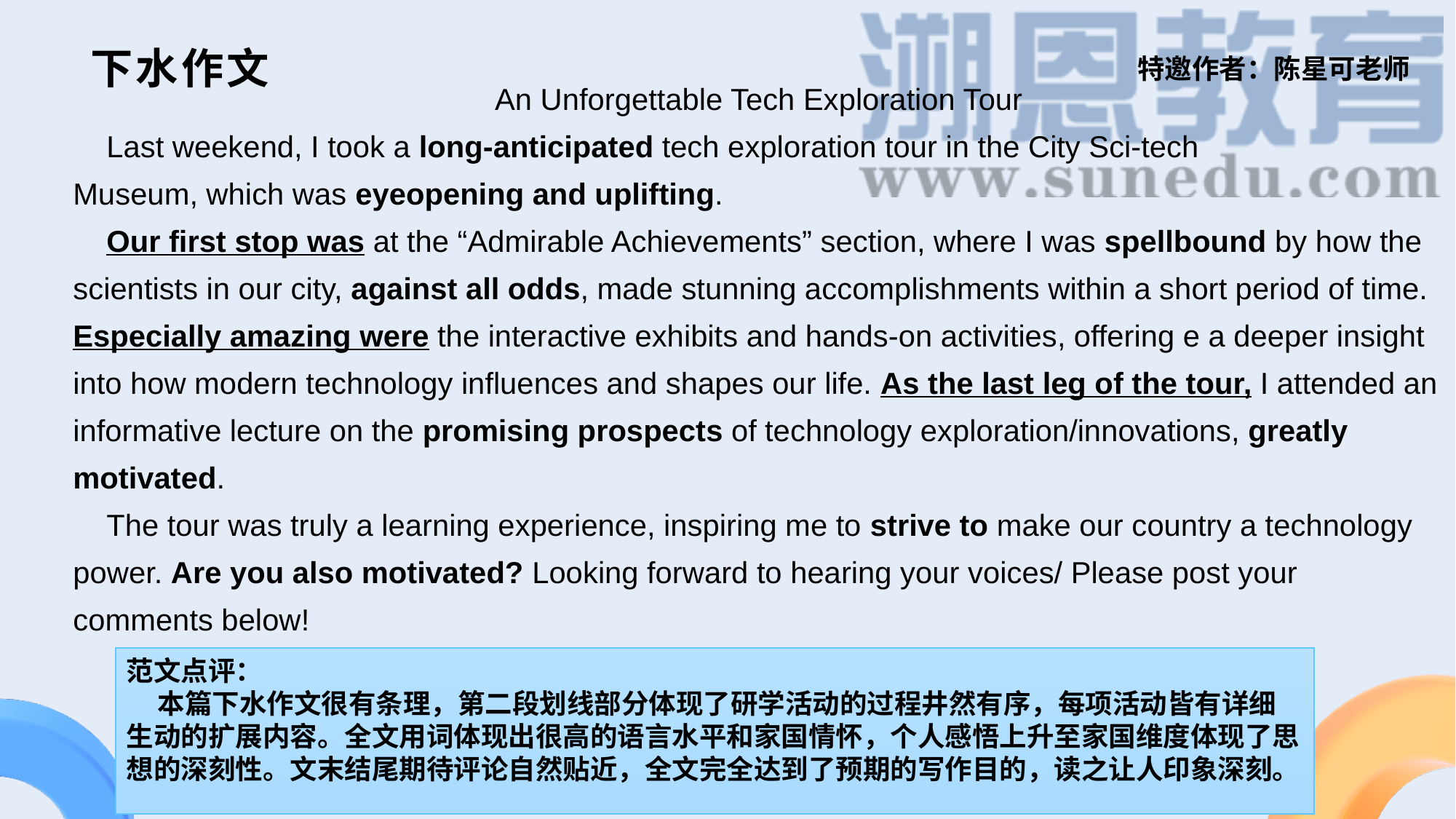

下水作文
特邀作者：陈星可老师
An Unforgettable Tech Exploration Tour
    Last weekend, I took a long-anticipated tech exploration tour in the City Sci-tech
Museum, which was eyeopening and uplifting.
    Our first stop was at the “Admirable Achievements” section, where I was spellbound by how the scientists in our city, against all odds, made stunning accomplishments within a short period of time. Especially amazing were the interactive exhibits and hands-on activities, offering e a deeper insight into how modern technology influences and shapes our life. As the last leg of the tour, I attended an informative lecture on the promising prospects of technology exploration/innovations, greatly motivated.
    The tour was truly a learning experience, inspiring me to strive to make our country a technology power. Are you also motivated? Looking forward to hearing your voices/ Please post your comments below!
范文点评：
    本篇下水作文很有条理，第二段划线部分体现了研学活动的过程井然有序，每项活动皆有详细生动的扩展内容。全文用词体现出很高的语言水平和家国情怀，个人感悟上升至家国维度体现了思想的深刻性。文末结尾期待评论自然贴近，全文完全达到了预期的写作目的，读之让人印象深刻。